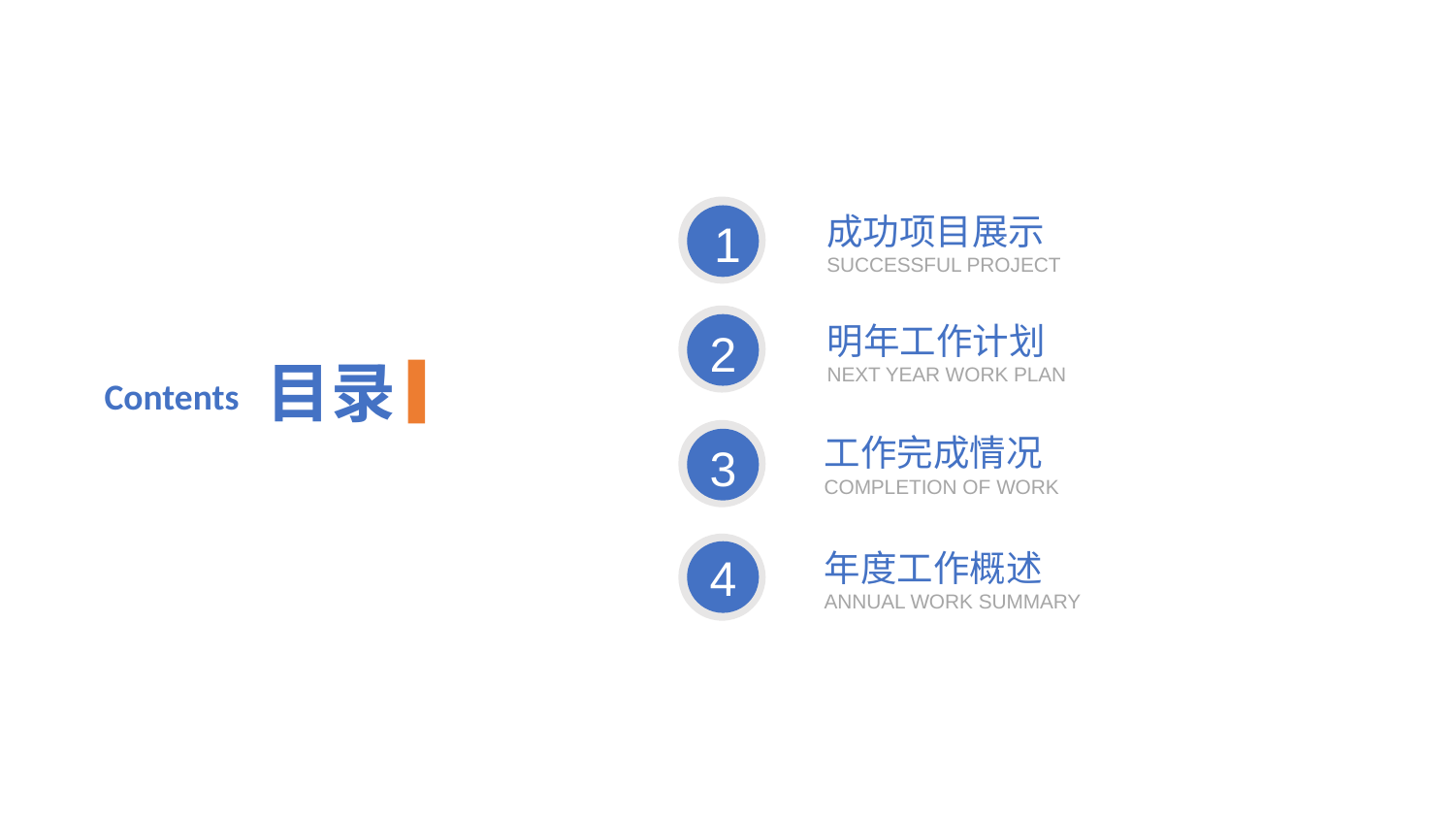

成功项目展示
SUCCESSFUL PROJECT

1

明年工作计划
NEXT YEAR WORK PLAN

2
目录
Contents

工作完成情况
COMPLETION OF WORK

3

年度工作概述
ANNUAL WORK SUMMARY
4